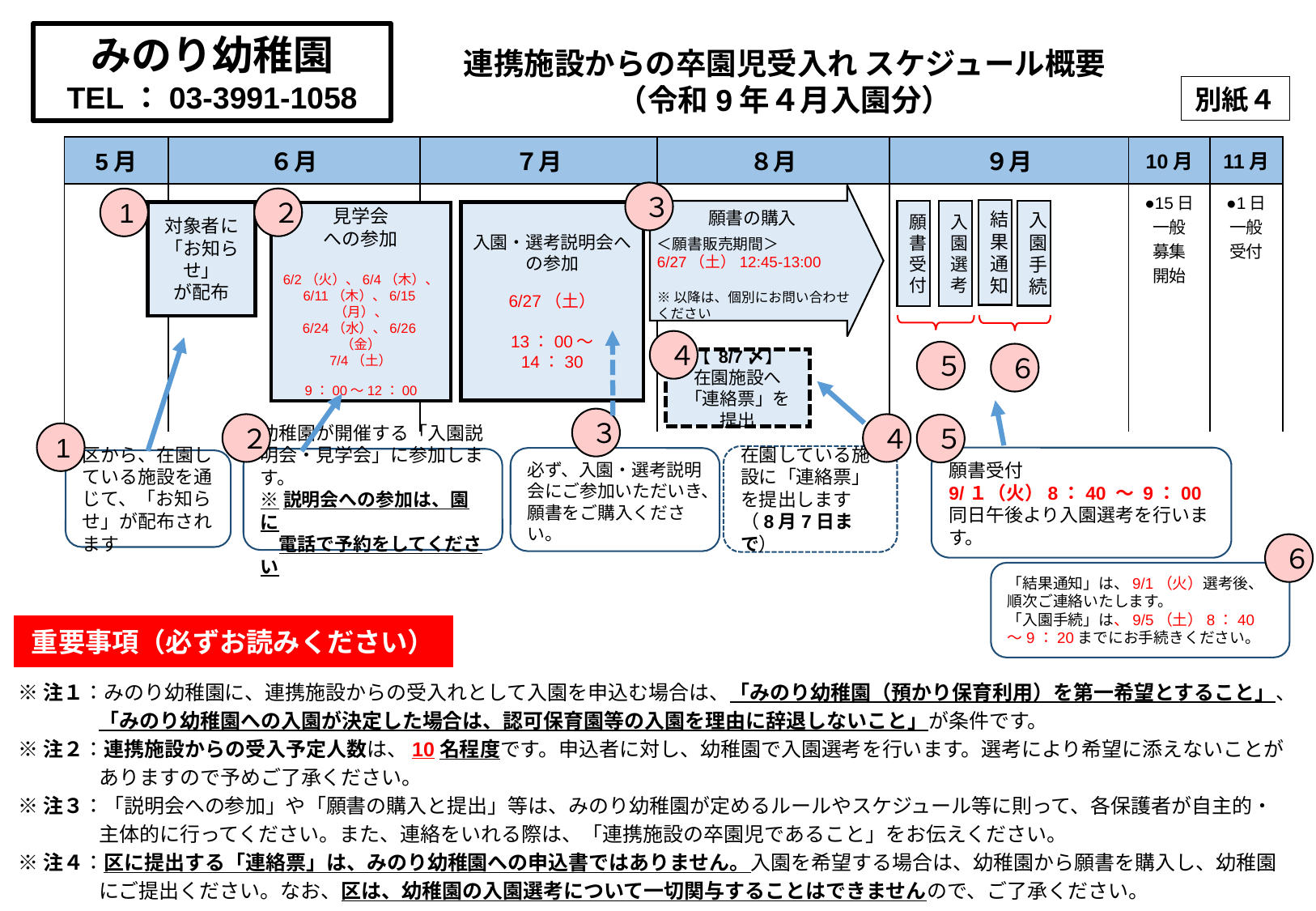

みのり幼稚園
TEL：03-3991-1058
連携施設からの卒園児受入れ スケジュール概要
（令和9年４月入園分）
別紙４
|  |  | 5月 | ６月 | ７月 | ８月 | ９月 | 10月 | 11月 |
| --- | --- | --- | --- | --- | --- | --- | --- | --- |
|  |  |  |  |  |  |  | ●15日 一般 募集 開始 | ●1日 一般 受付 |
|  |  |  |  |  |  |  |  |  |
３
願書の購入

２
1
結果通知
願書受付
入園手続
入園選考
対象者に
「お知らせ」
が配布
入園・選考説明会への参加

6/27（土）

13：00～
14：30
見学会
への参加

6/2（火）、6/4（木）、
6/11（木）、6/15（月）、
6/24（水）、6/26（金）
7/4（土）

9：00～12：00
＜願書販売期間＞
6/27（土）12:45-13:00

※以降は、個別にお問い合わせください

４
５
６
【 8/7〆】
在園施設へ
「連絡票」を提出
３
２
４
５
1
在園している施設に「連絡票」を提出します
（8月7日まで）
願書受付
9/１（火）8：40 ～ 9：00
同日午後より入園選考を行います。
必ず、入園・選考説明会にご参加いただいき、願書をご購入ください。

幼稚園が開催する「入園説明会・見学会」に参加します。
※説明会への参加は、園に
　電話で予約をしてください
区から、在園している施設を通じて、「お知らせ」が配布されます
６
「結果通知」は、9/1（火）選考後、順次ご連絡いたします。
「入園手続」は、9/5（土）8：40～9：20までにお手続きください。
重要事項（必ずお読みください）
※注１：みのり幼稚園に、連携施設からの受入れとして入園を申込む場合は、「みのり幼稚園（預かり保育利用）を第一希望とすること」、
　　　　「みのり幼稚園への入園が決定した場合は、認可保育園等の入園を理由に辞退しないこと」が条件です。
※注２：連携施設からの受入予定人数は、10名程度です。申込者に対し、幼稚園で入園選考を行います。選考により希望に添えないことが
　　　　ありますので予めご了承ください。
※注３：「説明会への参加」や「願書の購入と提出」等は、みのり幼稚園が定めるルールやスケジュール等に則って、各保護者が自主的・
　　　　主体的に行ってください。また、連絡をいれる際は、「連携施設の卒園児であること」をお伝えください。
※注４：区に提出する「連絡票」は、みのり幼稚園への申込書ではありません。入園を希望する場合は、幼稚園から願書を購入し、幼稚園
　　　　にご提出ください。なお、区は、幼稚園の入園選考について一切関与することはできませんので、ご了承ください。